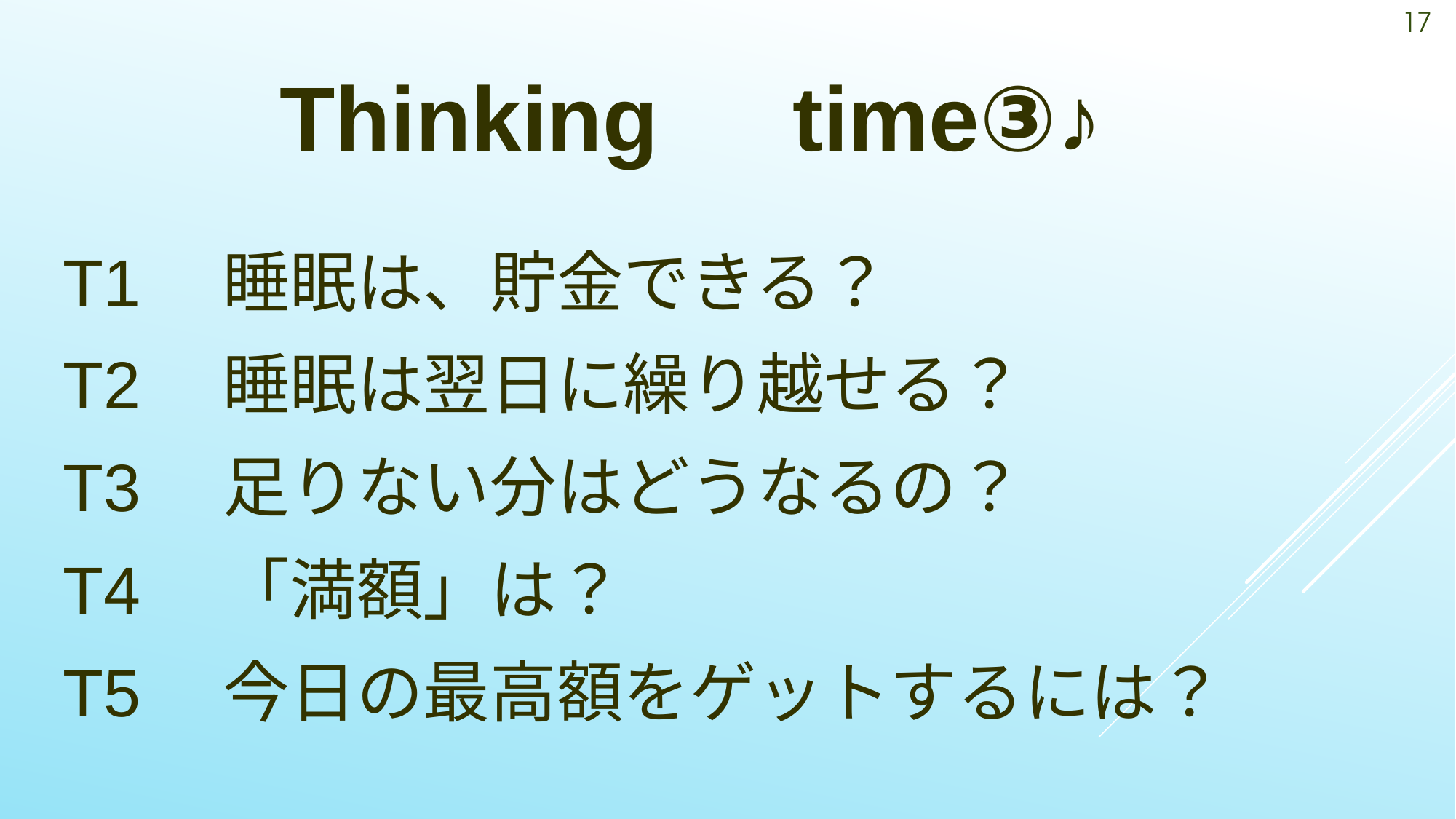

17
Thinking　time③♪
T1　睡眠は、貯金できる？
T2　睡眠は翌日に繰り越せる？
T3　足りない分はどうなるの？
T4　「満額」は？
T5　今日の最高額をゲットするには？